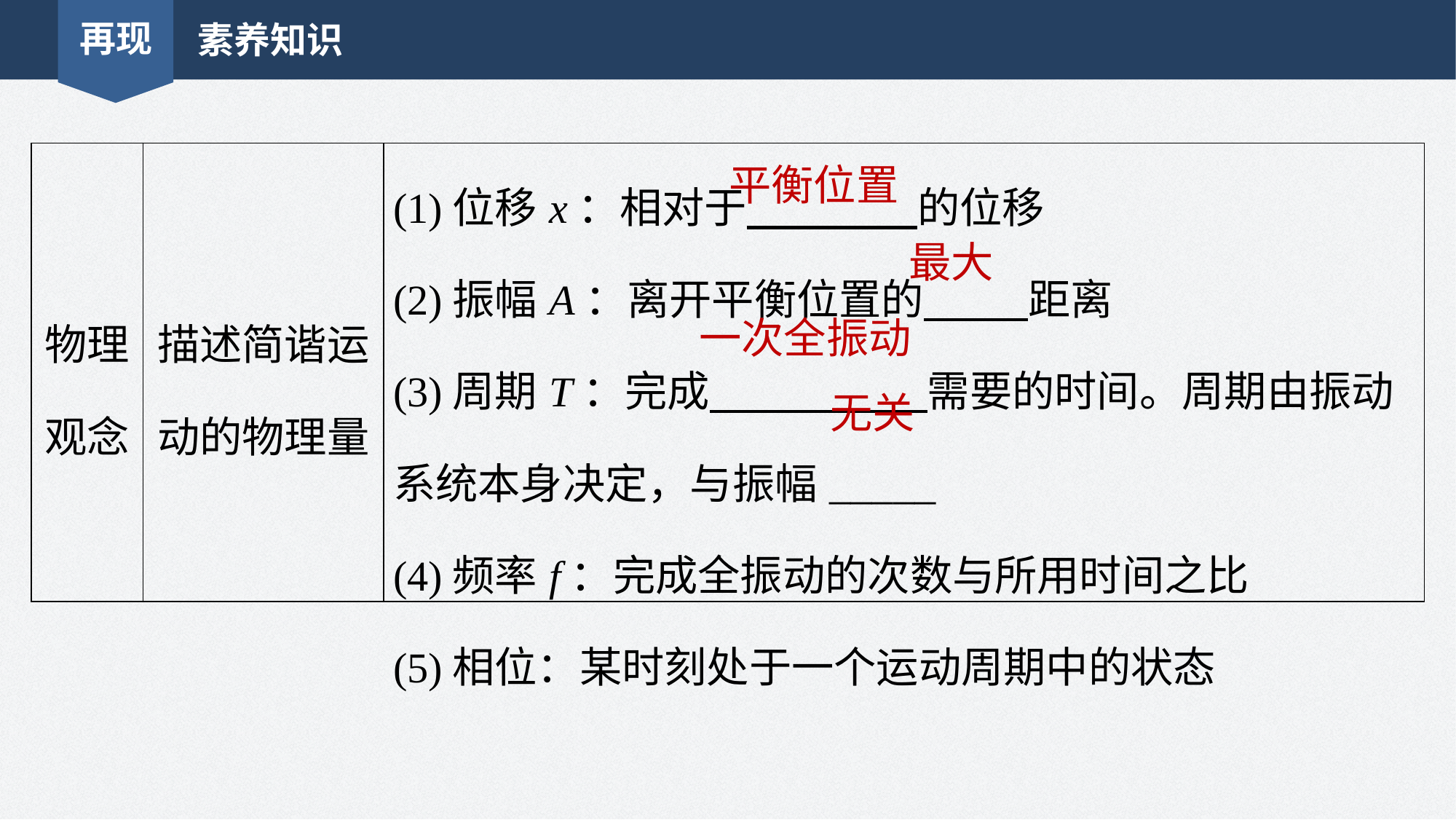

再现
素养知识
| 物理观念 | 描述简谐运动的物理量 | (1)位移x：相对于 的位移 (2)振幅A：离开平衡位置的 距离 (3)周期T：完成 需要的时间。周期由振动系统本身决定，与振幅\_\_\_\_\_ (4)频率f：完成全振动的次数与所用时间之比 (5)相位：某时刻处于一个运动周期中的状态 |
| --- | --- | --- |
平衡位置
最大
一次全振动
无关